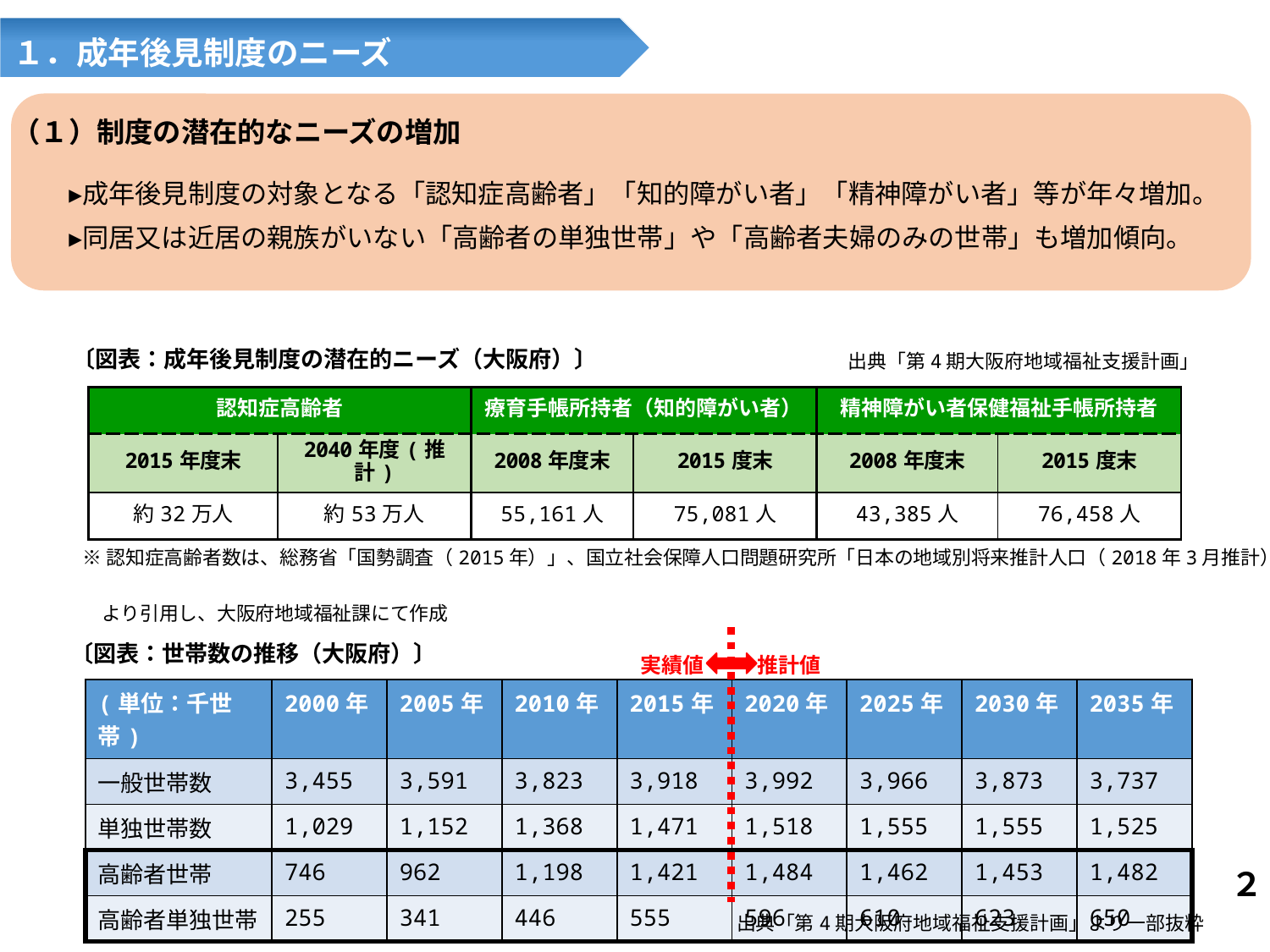

１．成年後見制度のニーズ

（１）制度の潜在的なニーズの増加

　▸成年後見制度の対象となる「認知症高齢者」「知的障がい者」「精神障がい者」等が年々増加。
　▸同居又は近居の親族がいない「高齢者の単独世帯」や「高齢者夫婦のみの世帯」も増加傾向。
 〔図表：成年後見制度の潜在的ニーズ（大阪府）〕
出典「第4期大阪府地域福祉支援計画」
| 認知症高齢者 |  | 療育手帳所持者（知的障がい者） |  | 精神障がい者保健福祉手帳所持者 |  |
| --- | --- | --- | --- | --- | --- |
| 2015年度末 | 2040年度(推計) | 2008年度末 | 2015度末 | 2008年度末 | 2015度末 |
| 約32万人 | 約53万人 | 55,161人 | 75,081人 | 43,385人 | 76,458人 |
※認知症高齢者数は、総務省「国勢調査（2015年）」、国立社会保障人口問題研究所「日本の地域別将来推計人口（2018年3月推計）」
　より引用し、大阪府地域福祉課にて作成
 〔図表：世帯数の推移（大阪府）〕
実績値
推計値

| (単位：千世帯) | 2000年 | 2005年 | 2010年 | 2015年 | 2020年 | 2025年 | 2030年 | 2035年 |
| --- | --- | --- | --- | --- | --- | --- | --- | --- |
| 一般世帯数 | 3,455 | 3,591 | 3,823 | 3,918 | 3,992 | 3,966 | 3,873 | 3,737 |
| 単独世帯数 | 1,029 | 1,152 | 1,368 | 1,471 | 1,518 | 1,555 | 1,555 | 1,525 |
| 高齢者世帯 | 746 | 962 | 1,198 | 1,421 | 1,484 | 1,462 | 1,453 | 1,482 |
| 高齢者単独世帯 | 255 | 341 | 446 | 555 | 596 | 610 | 623 | 650 |
２
出典「第4期大阪府地域福祉支援計画」より一部抜粋